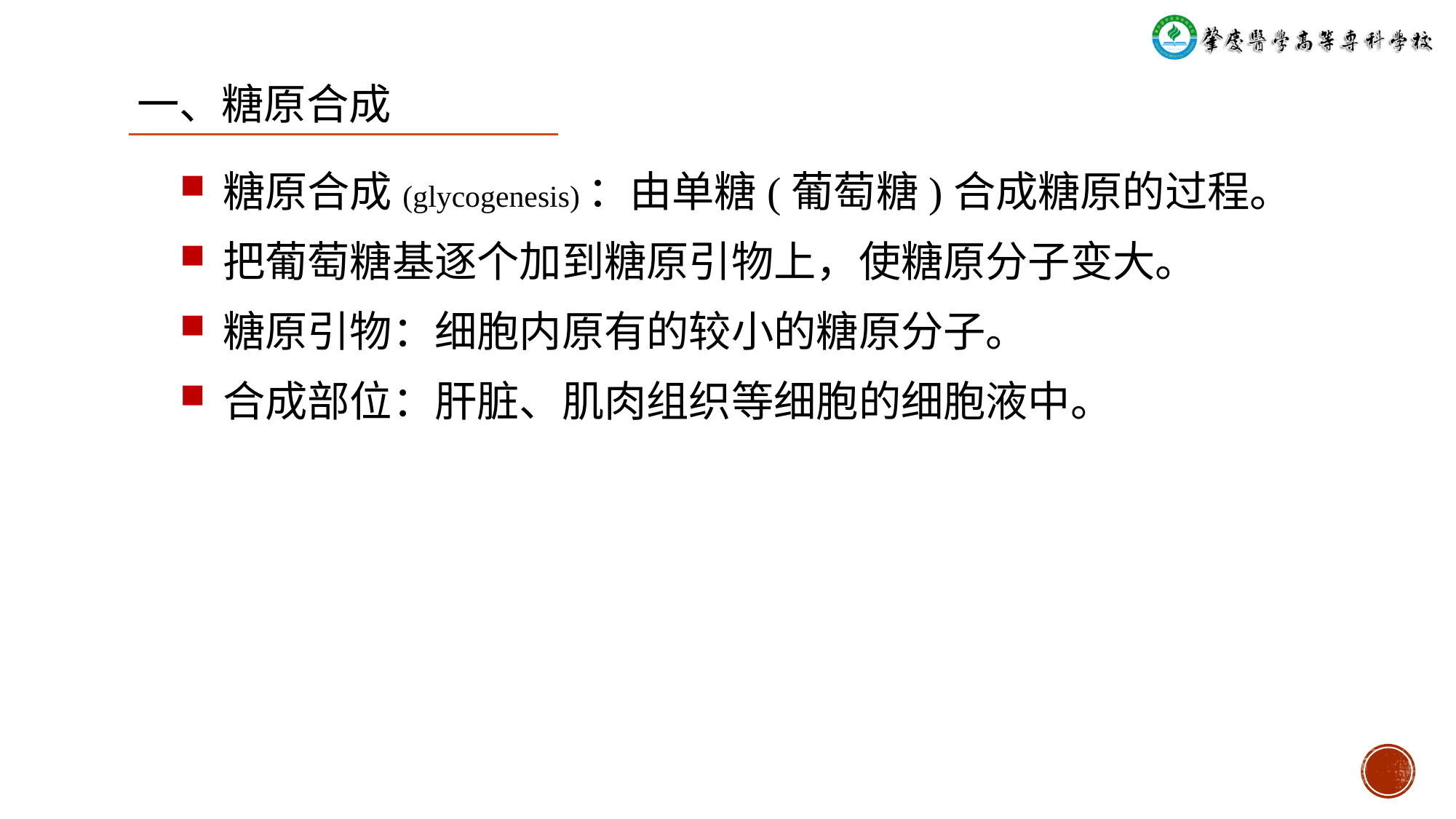

# 一、糖原合成
糖原合成(glycogenesis)：由单糖(葡萄糖)合成糖原的过程。
把葡萄糖基逐个加到糖原引物上，使糖原分子变大。
糖原引物：细胞内原有的较小的糖原分子。
合成部位：肝脏、肌肉组织等细胞的细胞液中。